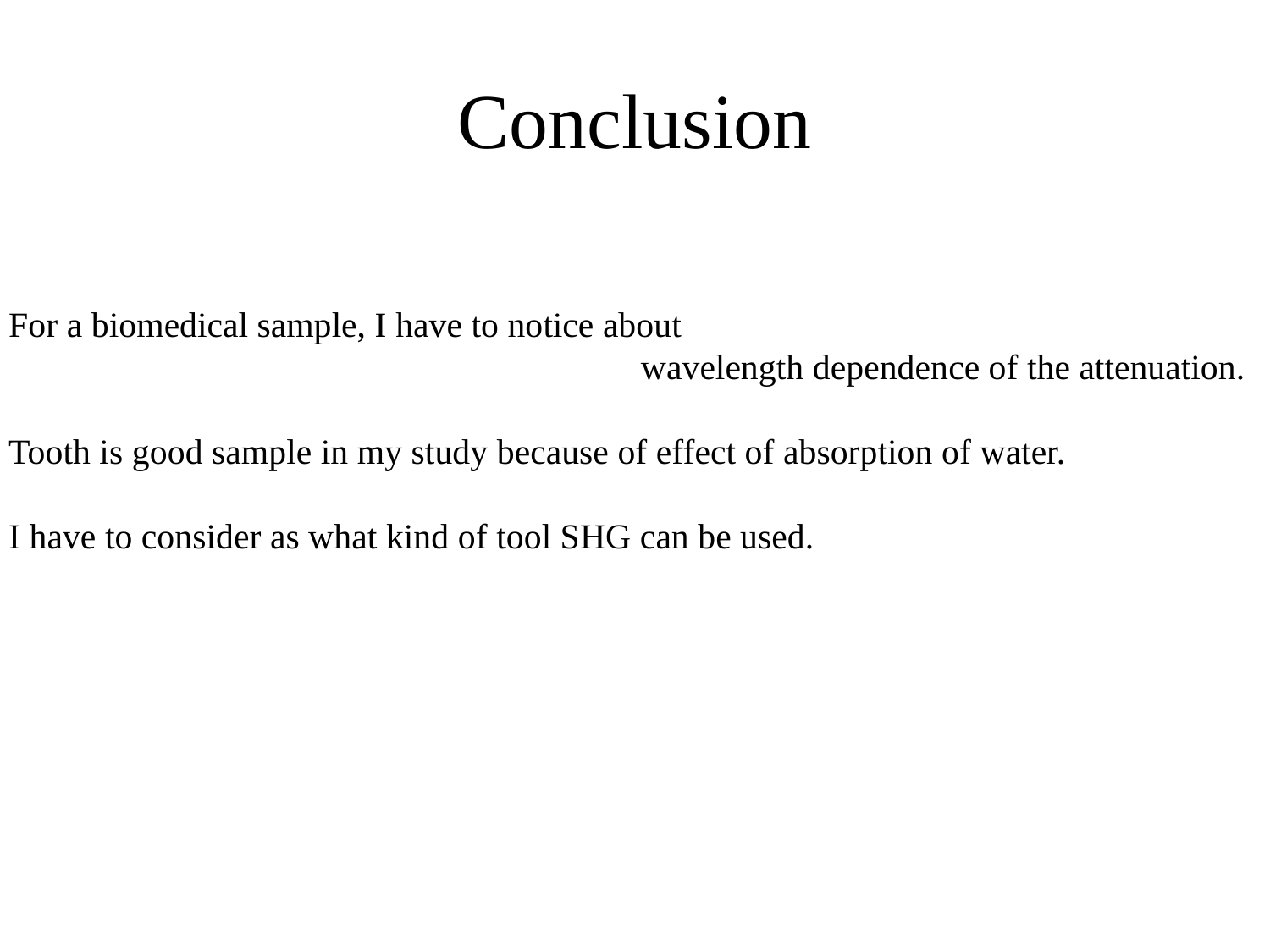

# Conclusion
・For a biomedical sample, I have to notice about
　　　　　　　　　　　　　　　　　　 wavelength dependence of the attenuation.

・Tooth is good sample in my study because of effect of absorption of water.

・I have to consider as what kind of tool SHG can be used.